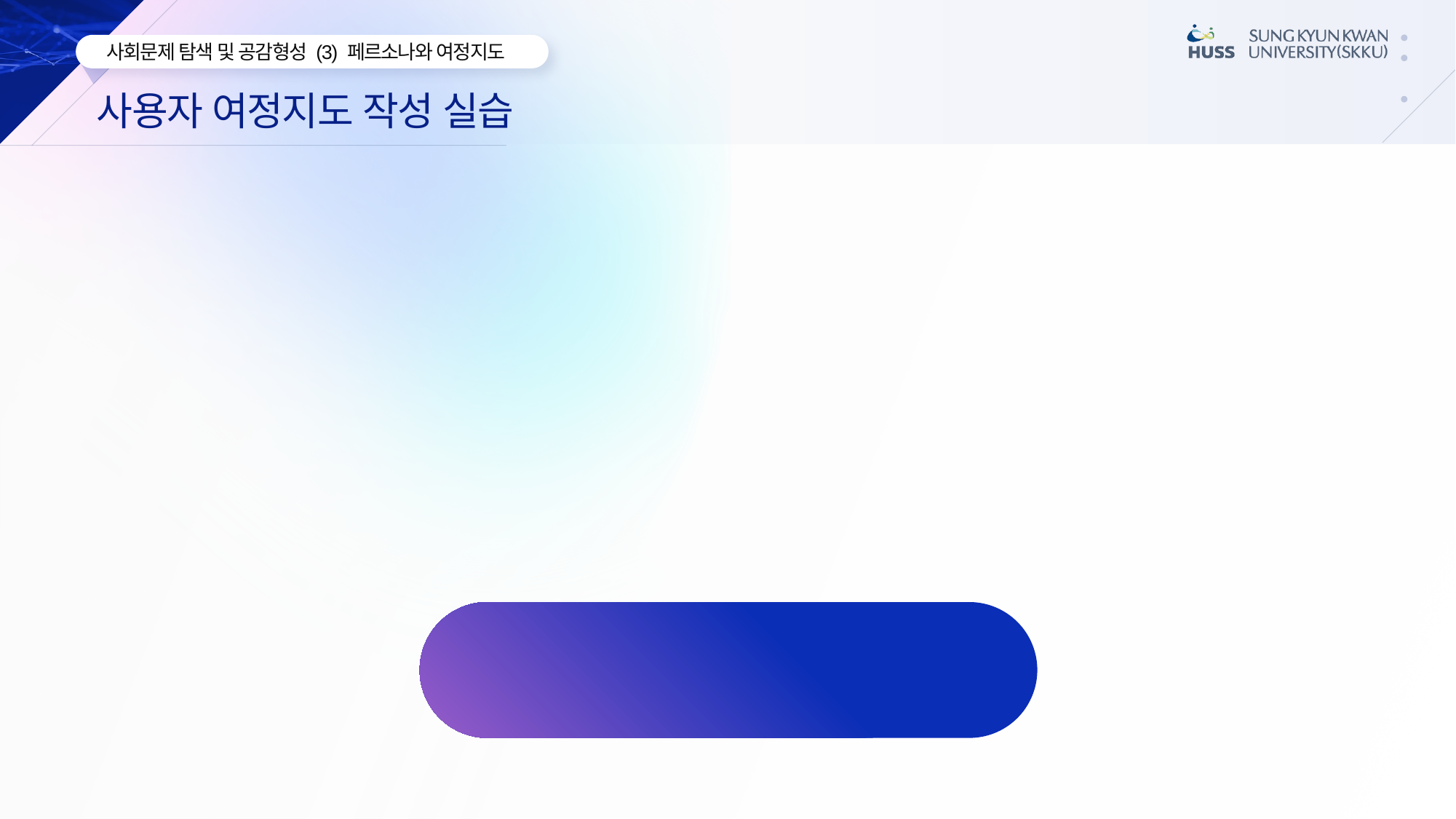

사용자 여정지도 작성 실습
건강보험료 납부 확인서를
온라인으로 발급받으려고 시도하는 과정